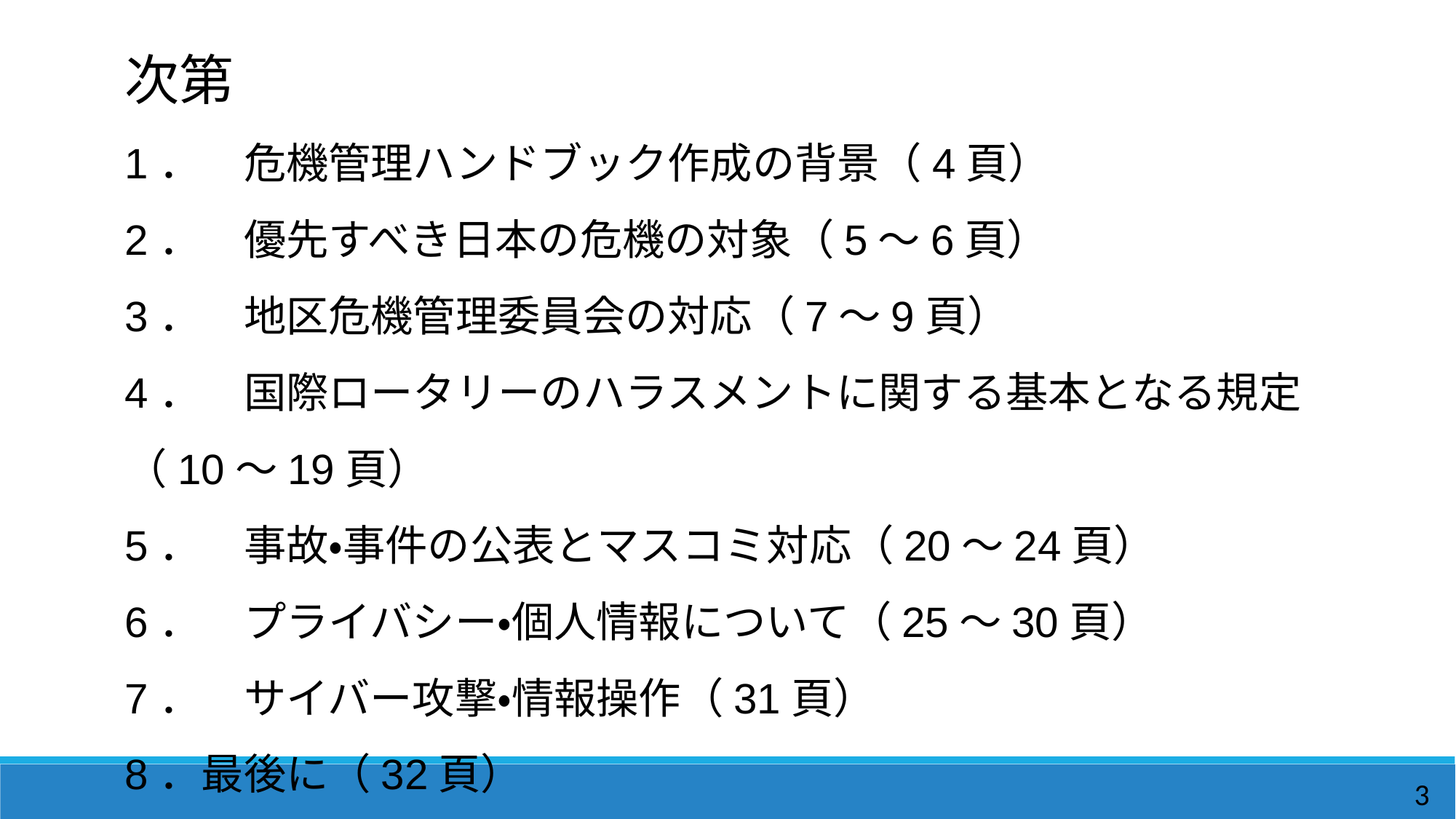

次第
1．　危機管理ハンドブック作成の背景（4頁）
2．　優先すべき日本の危機の対象（5～6頁）
3．　地区危機管理委員会の対応（7～9頁）
4．　国際ロータリーのハラスメントに関する基本となる規定（10～19頁）
5．　事故・事件の公表とマスコミ対応（20～24頁）
6．　プライバシー・個人情報について（25～30頁）
7．　サイバー攻撃・情報操作（31頁）
8．最後に（32頁）
3